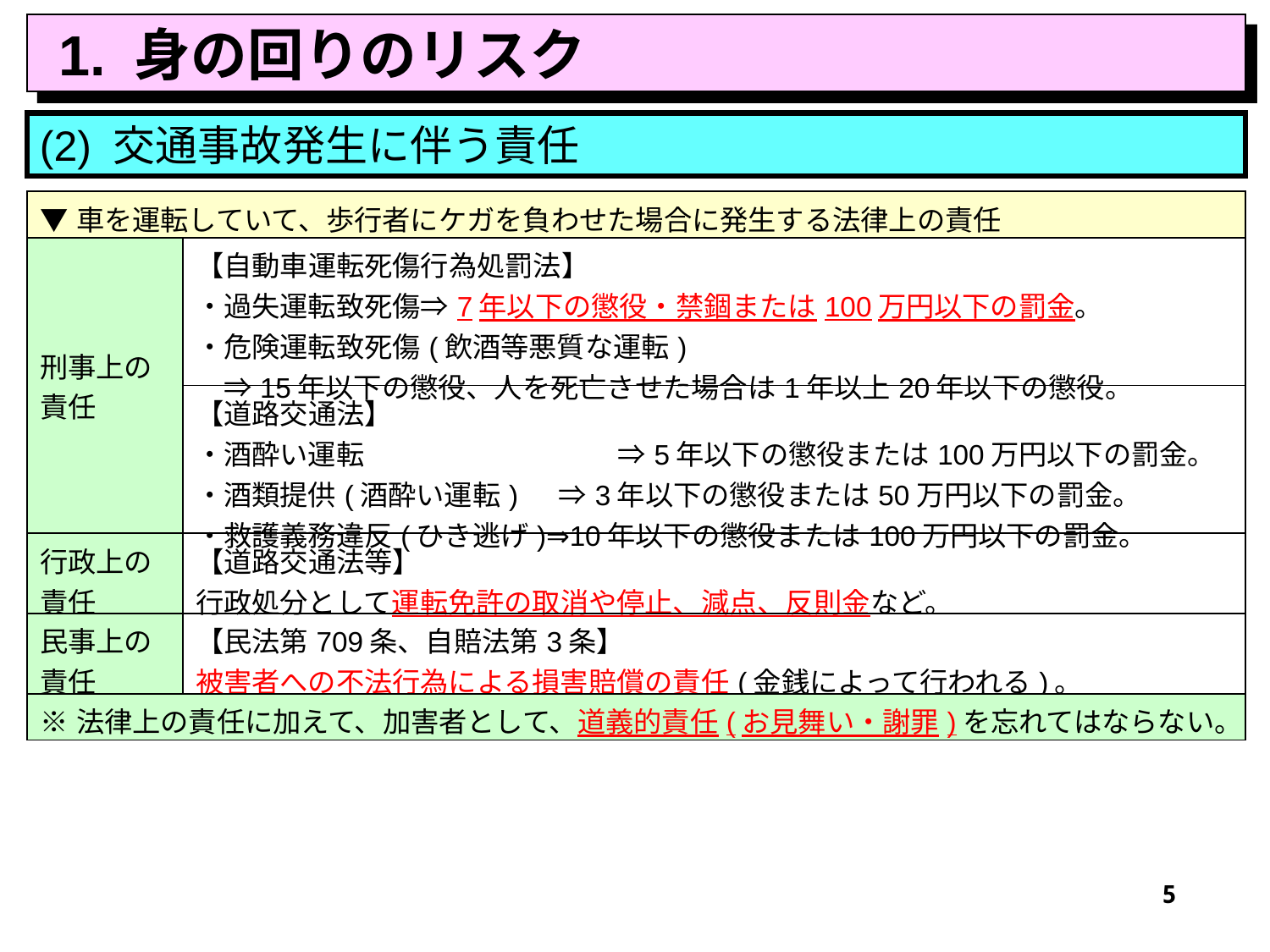

1. 身の回りのリスク
(2) 交通事故発生に伴う責任
| ▼車を運転していて、歩行者にケガを負わせた場合に発生する法律上の責任 |  |
| --- | --- |
| 刑事上の 責任 | 【自動車運転死傷行為処罰法】 ・過失運転致死傷⇒7年以下の懲役・禁錮または100万円以下の罰金。 ・危険運転致死傷(飲酒等悪質な運転) 　⇒15年以下の懲役、人を死亡させた場合は1年以上20年以下の懲役。 |
|  | 【道路交通法】 ・酒酔い運転　　　　　　　　　⇒5年以下の懲役または100万円以下の罰金。 ・酒類提供(酒酔い運転)　 ⇒3年以下の懲役または50万円以下の罰金。 ・救護義務違反(ひき逃げ)⇒10年以下の懲役または100万円以下の罰金。 |
| 行政上の 責任 | 【道路交通法等】 行政処分として運転免許の取消や停止、減点、反則金など。 |
| 民事上の 責任 | 【民法第709条、自賠法第3条】 被害者への不法行為による損害賠償の責任(金銭によって行われる)。 |
| ※法律上の責任に加えて、加害者として、道義的責任(お見舞い・謝罪)を忘れてはならない。 |  |

5